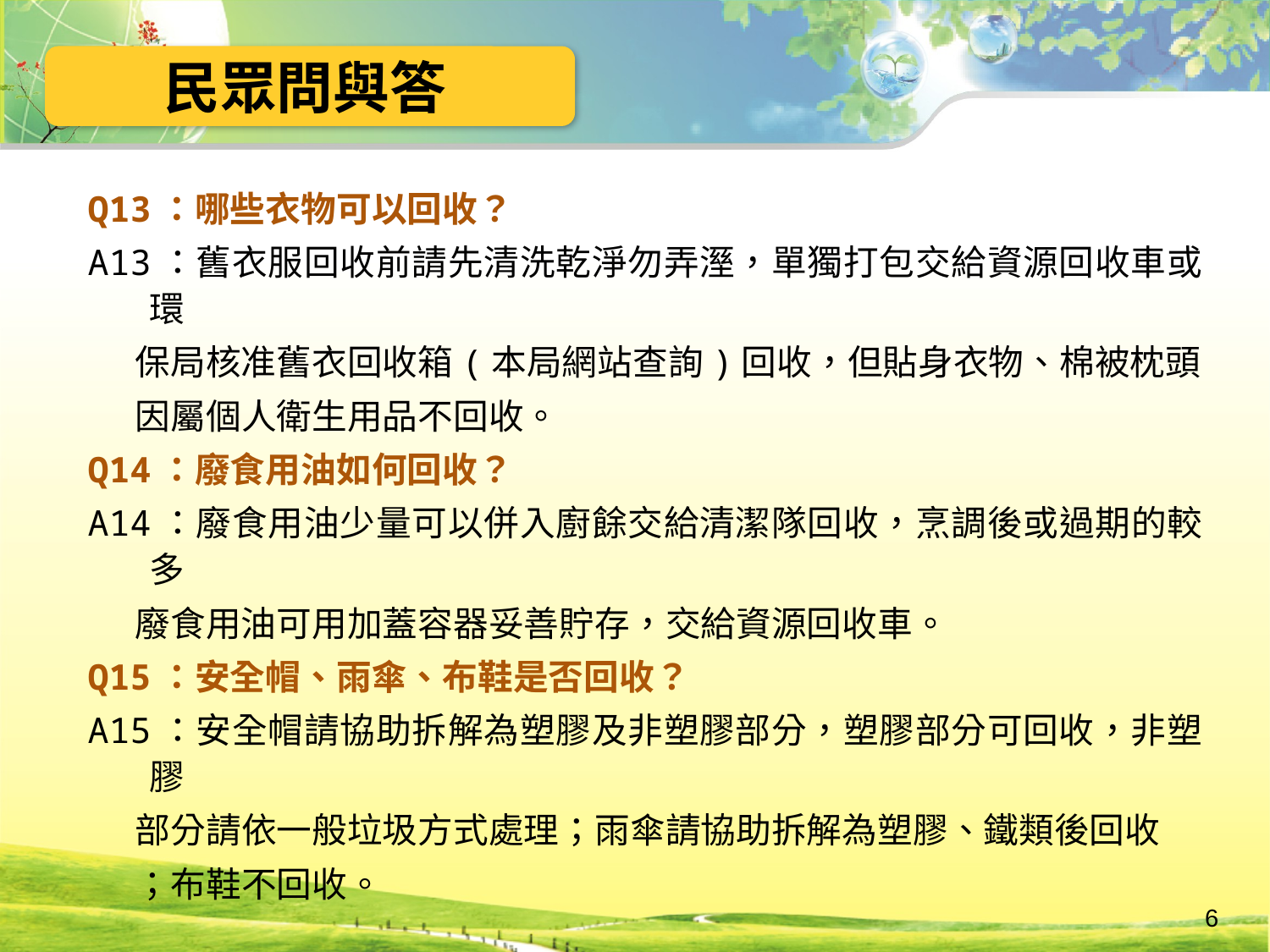

民眾問與答
Q13：哪些衣物可以回收？
A13：舊衣服回收前請先清洗乾淨勿弄溼，單獨打包交給資源回收車或環
     保局核准舊衣回收箱(本局網站查詢)回收，但貼身衣物、棉被枕頭
     因屬個人衛生用品不回收。
Q14：廢食用油如何回收？
A14：廢食用油少量可以併入廚餘交給清潔隊回收，烹調後或過期的較多
     廢食用油可用加蓋容器妥善貯存，交給資源回收車。
Q15：安全帽、雨傘、布鞋是否回收？
A15：安全帽請協助拆解為塑膠及非塑膠部分，塑膠部分可回收，非塑膠
     部分請依一般垃圾方式處理；雨傘請協助拆解為塑膠、鐵類後回收
     ；布鞋不回收。

6